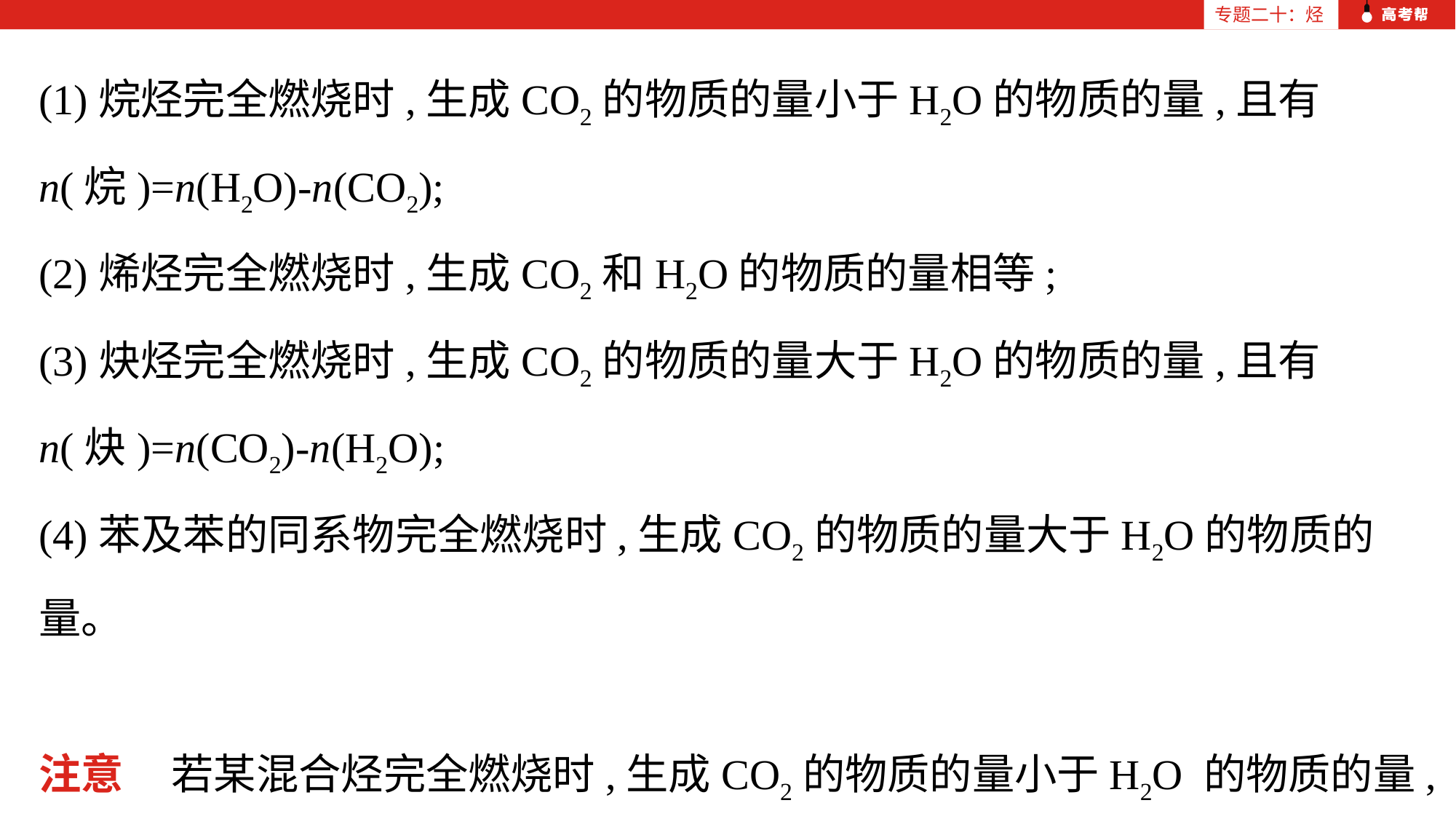

专题二十：烃

(1)烷烃完全燃烧时,生成CO2的物质的量小于H2O的物质的量,且有n(烷)=n(H2O)-n(CO2);
(2)烯烃完全燃烧时,生成CO2和H2O的物质的量相等;
(3)炔烃完全燃烧时,生成CO2的物质的量大于H2O的物质的量,且有n(炔)=n(CO2)-n(H2O);
(4)苯及苯的同系物完全燃烧时,生成CO2的物质的量大于H2O的物质的量。

注意     若某混合烃完全燃烧时,生成CO2的物质的量小于H2O 的物质的量,则其中必有烷烃。